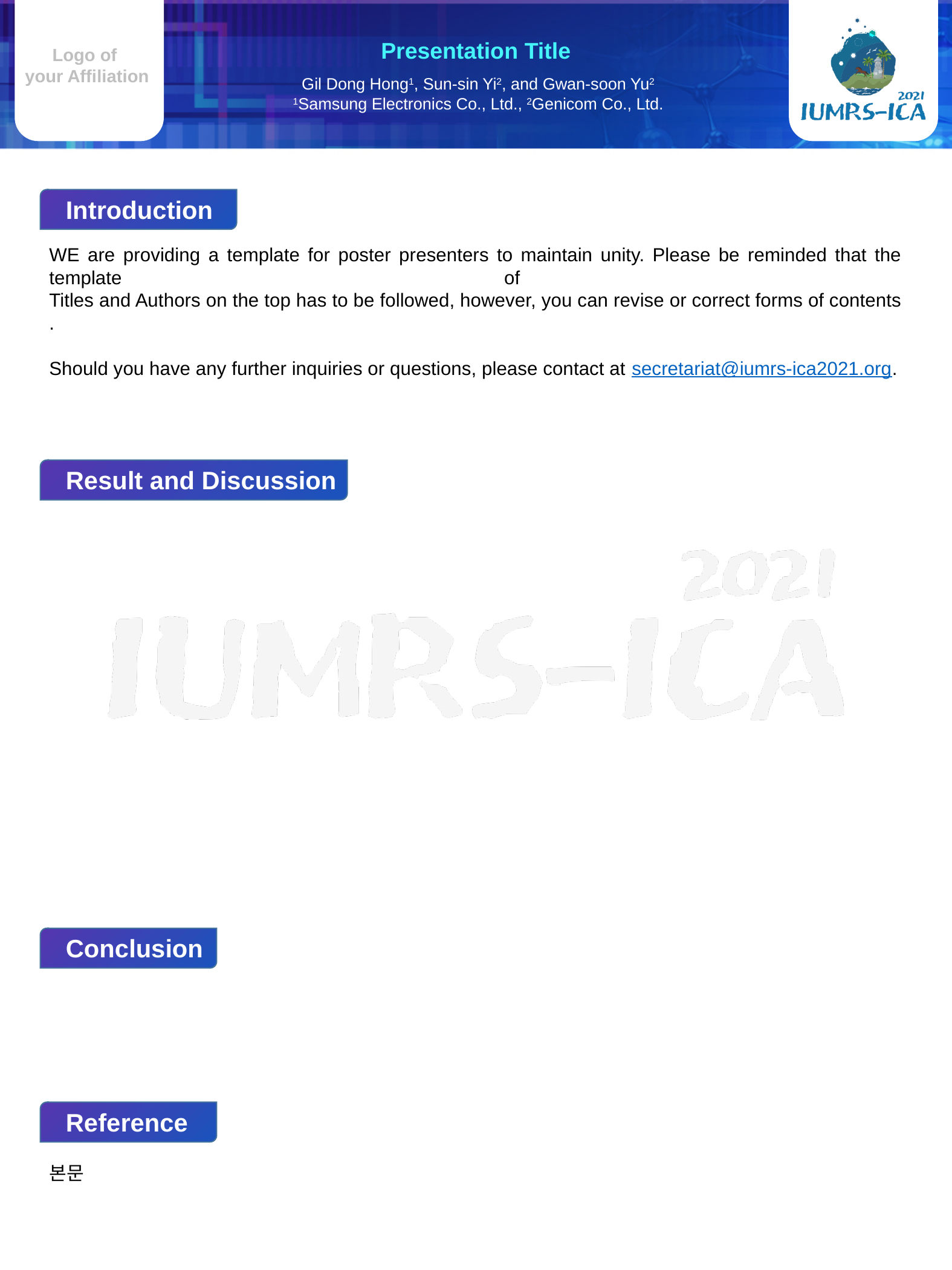

Presentation Title
Logo of
your Affiliation
Gil Dong Hong1, Sun-sin Yi2, and Gwan-soon Yu2
1Samsung Electronics Co., Ltd., 2Genicom Co., Ltd.

Introduction
WE are providing a template for poster presenters to maintain unity. Please be reminded that the template of
Titles and Authors on the top has to be followed, however, you can revise or correct forms of contents .

Should you have any further inquiries or questions, please contact at secretariat@iumrs-ica2021.org.

Result and Discussion

Conclusion

Reference
본문